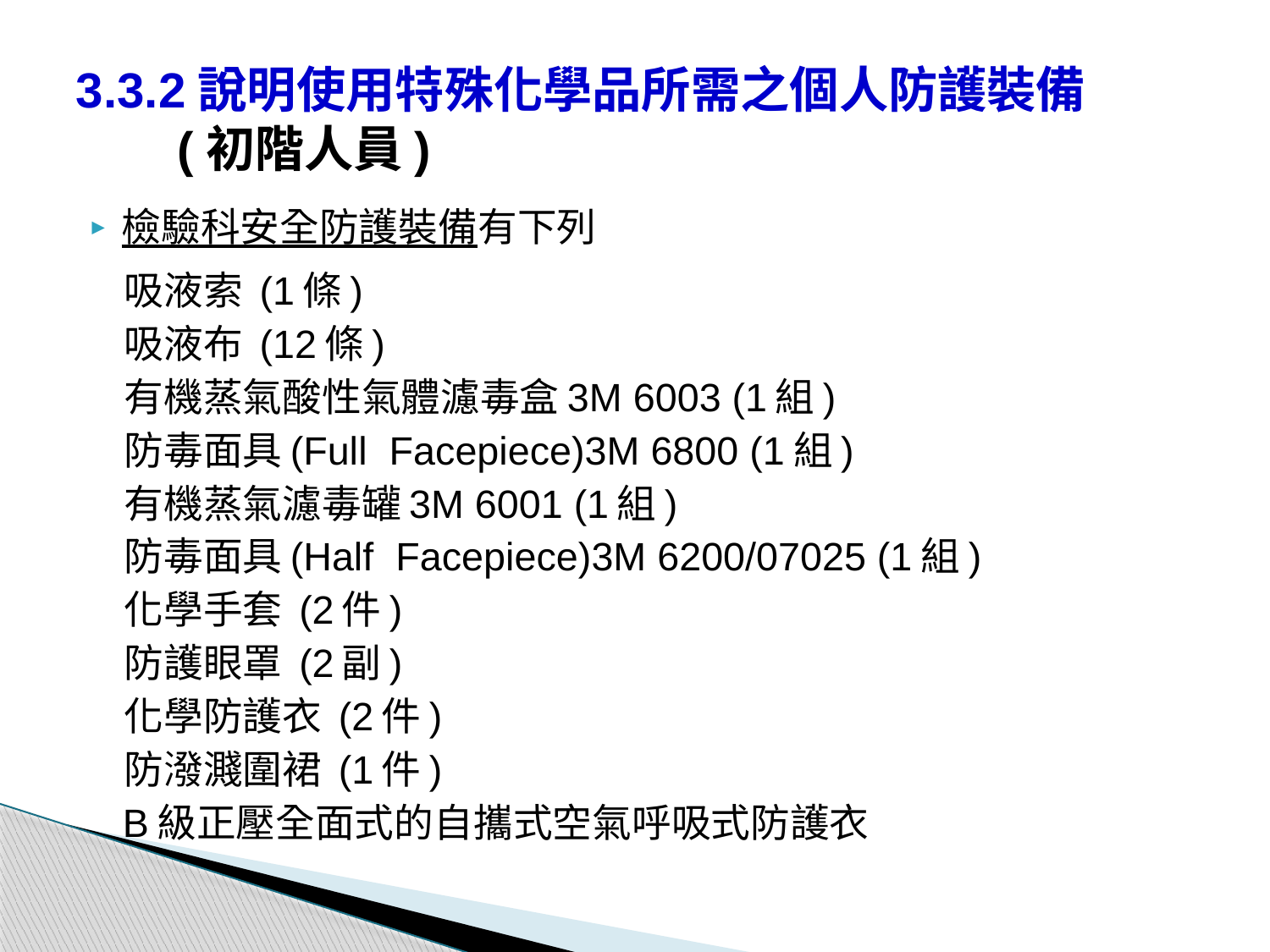

# 3.3.2說明使用特殊化學品所需之個人防護裝備 (初階人員)
檢驗科安全防護裝備有下列
   吸液索 (1條)
   吸液布 (12條)
   有機蒸氣酸性氣體濾毒盒3M 6003 (1組)
   防毒面具(Full  Facepiece)3M 6800 (1組)
   有機蒸氣濾毒罐3M 6001 (1組)
   防毒面具(Half  Facepiece)3M 6200/07025 (1組)
   化學手套 (2件)
   防護眼罩 (2副)
   化學防護衣 (2件)
   防潑濺圍裙 (1件)
   B級正壓全面式的自攜式空氣呼吸式防護衣